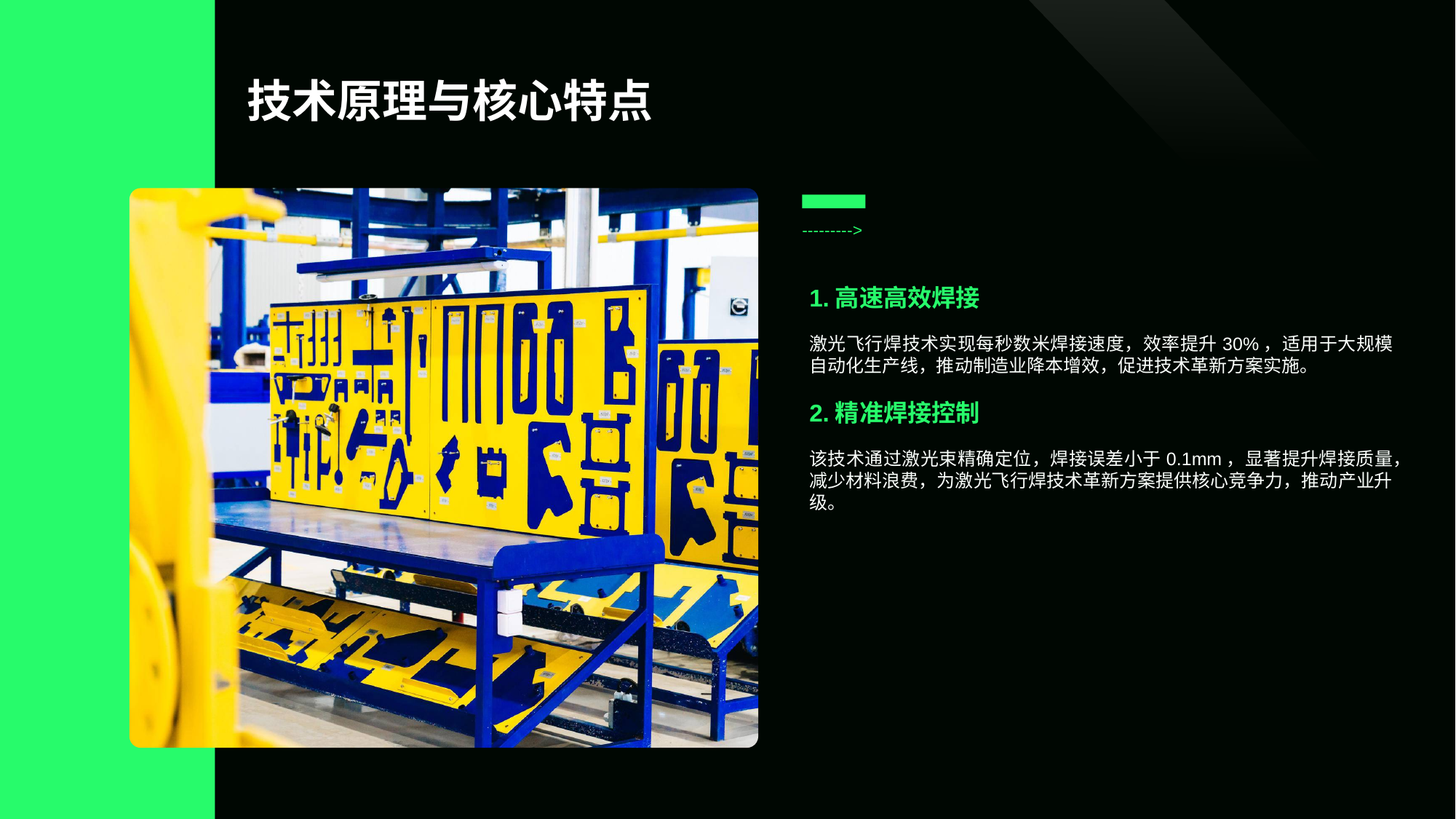

技术原理与核心特点

--------->
1.高速高效焊接
激光飞行焊技术实现每秒数米焊接速度，效率提升30%，适用于大规模自动化生产线，推动制造业降本增效，促进技术革新方案实施。
2.精准焊接控制
该技术通过激光束精确定位，焊接误差小于0.1mm，显著提升焊接质量，减少材料浪费，为激光飞行焊技术革新方案提供核心竞争力，推动产业升级。